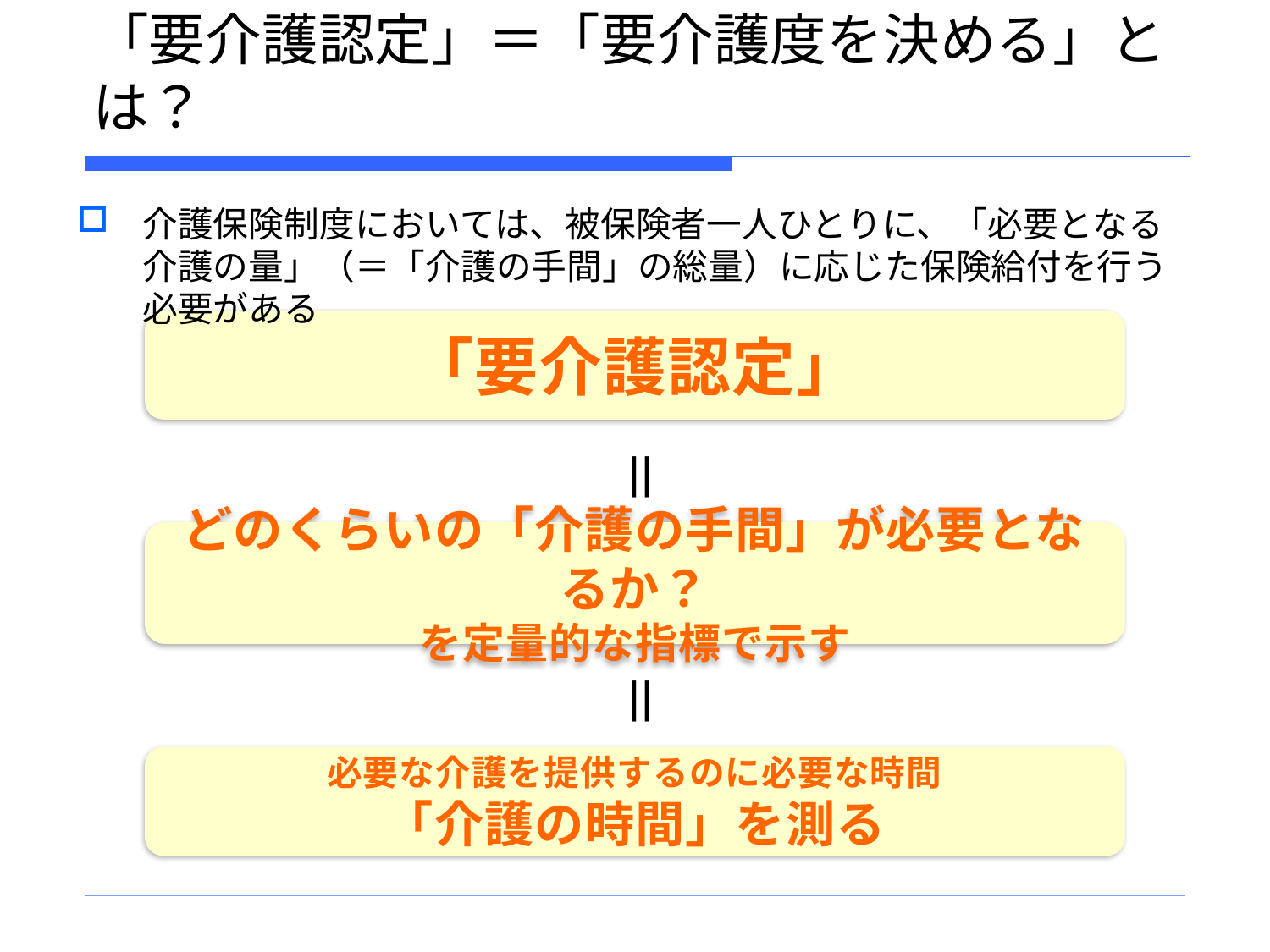

# 「要介護認定」＝「要介護度を決める」とは？
介護保険制度においては、被保険者一人ひとりに、「必要となる介護の量」（＝「介護の手間」の総量）に応じた保険給付を行う必要がある
「要介護認定」
＝
どのくらいの「介護の手間」が必要となるか？
を定量的な指標で示す
＝
必要な介護を提供するのに必要な時間
「介護の時間」を測る